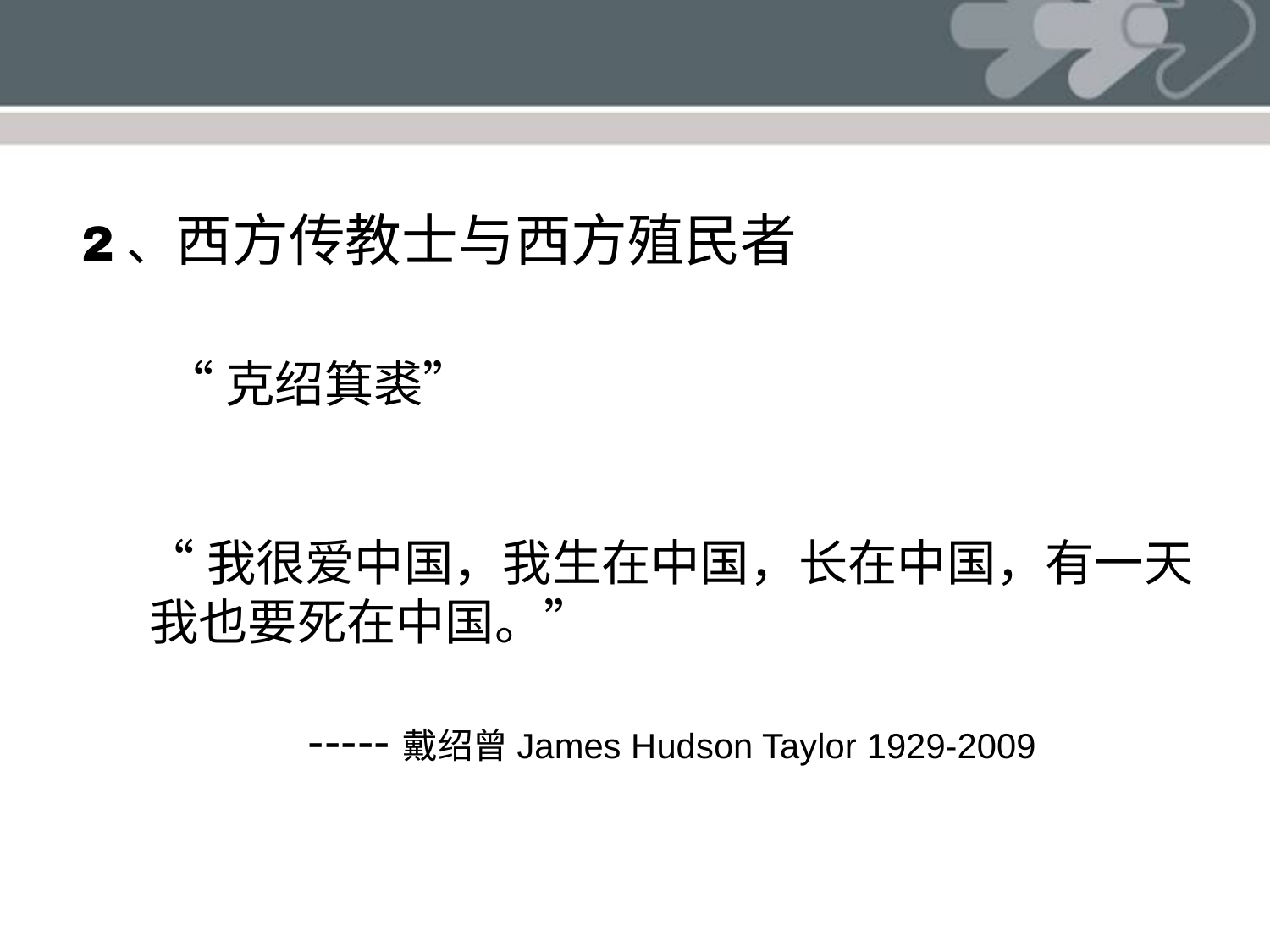

2、西方传教士与西方殖民者

   “克绍箕裘”

    “我很爱中国，我生在中国，长在中国，有一天我也要死在中国。”

               -----戴绍曾James Hudson Taylor 1929-2009